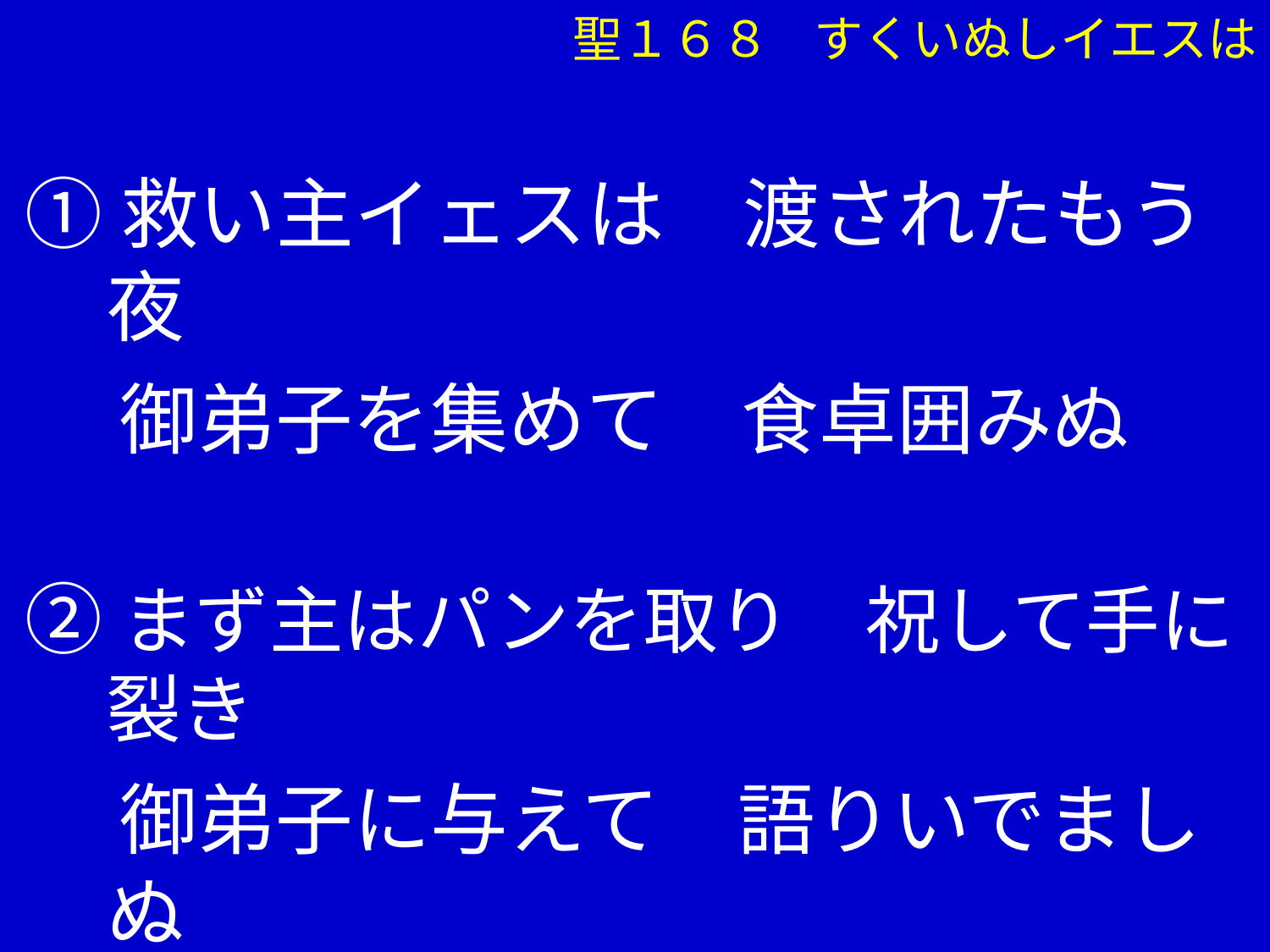

聖１６８    すくいぬしイエスは
①救い主イェスは　渡されたもう夜
　 御弟子を集めて　食卓囲みぬ

②まず主はパンを取り　祝して手に裂き
　 御弟子に与えて　語りいでましぬ